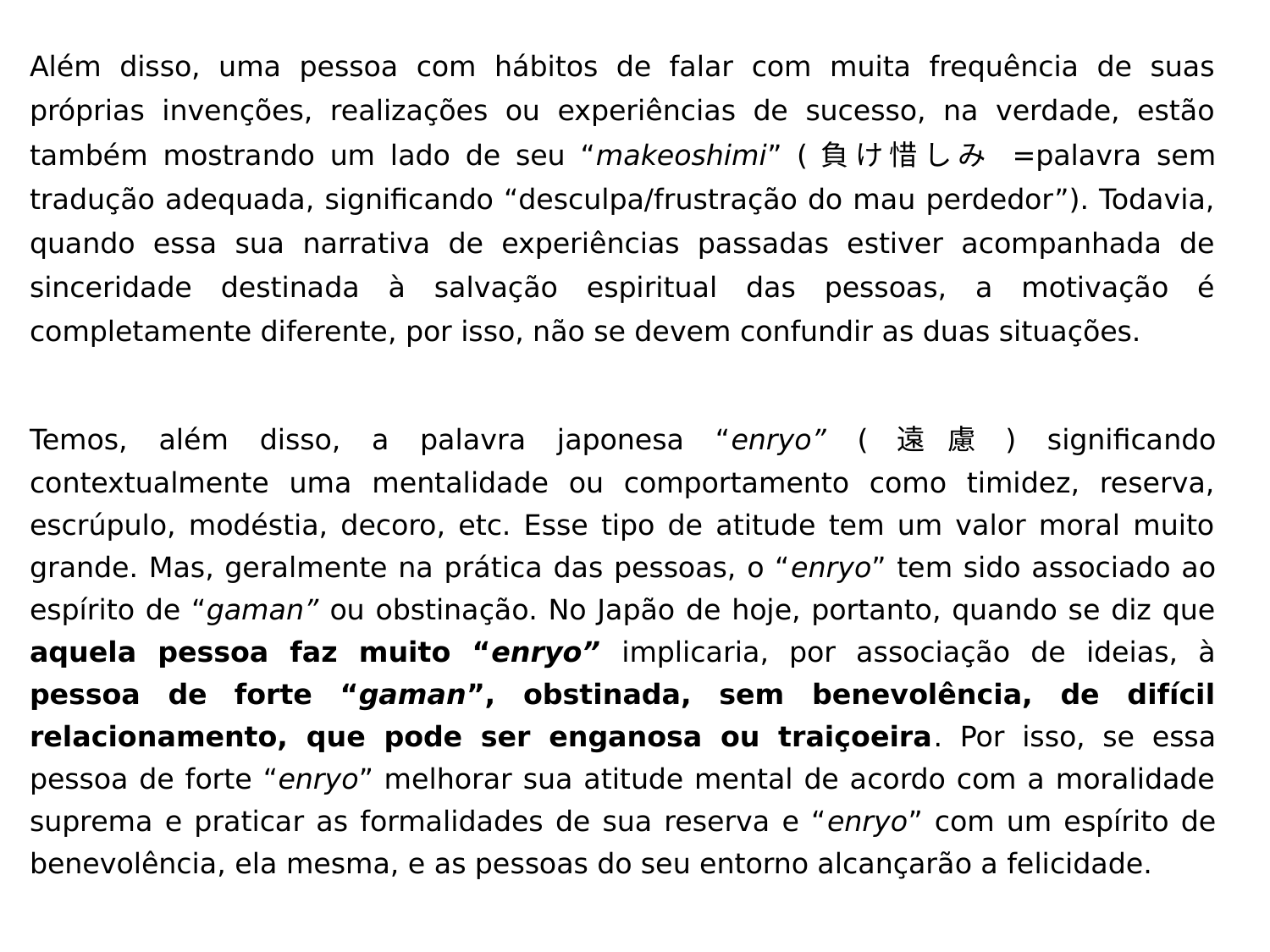

Além disso, uma pessoa com hábitos de falar com muita frequência de suas próprias invenções, realizações ou experiências de sucesso, na verdade, estão também mostrando um lado de seu “makeoshimi” (負け惜しみ =palavra sem tradução adequada, significando “desculpa/frustração do mau perdedor”). Todavia, quando essa sua narrativa de experiências passadas estiver acompanhada de sinceridade destinada à salvação espiritual das pessoas, a motivação é completamente diferente, por isso, não se devem confundir as duas situações.
Temos, além disso, a palavra japonesa “enryo” (遠慮) significando contextualmente uma mentalidade ou comportamento como timidez, reserva, escrúpulo, modéstia, decoro, etc. Esse tipo de atitude tem um valor moral muito grande. Mas, geralmente na prática das pessoas, o “enryo” tem sido associado ao espírito de “gaman” ou obstinação. No Japão de hoje, portanto, quando se diz que aquela pessoa faz muito “enryo” implicaria, por associação de ideias, à pessoa de forte “gaman”, obstinada, sem benevolência, de difícil relacionamento, que pode ser enganosa ou traiçoeira. Por isso, se essa pessoa de forte “enryo” melhorar sua atitude mental de acordo com a moralidade suprema e praticar as formalidades de sua reserva e “enryo” com um espírito de benevolência, ela mesma, e as pessoas do seu entorno alcançarão a felicidade.